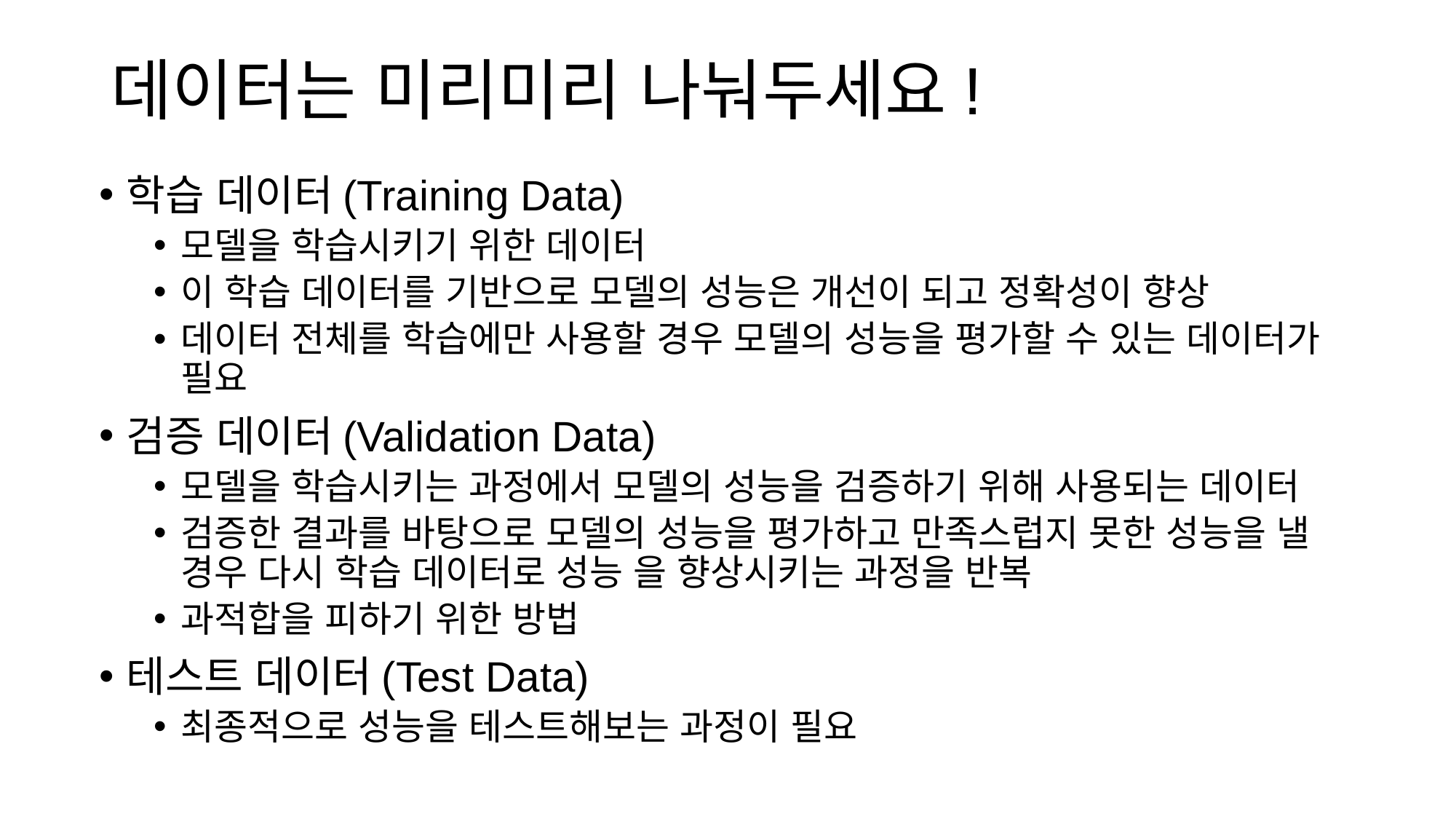

# 데이터는 미리미리 나눠두세요!
학습 데이터(Training Data)
모델을 학습시키기 위한 데이터
이 학습 데이터를 기반으로 모델의 성능은 개선이 되고 정확성이 향상
데이터 전체를 학습에만 사용할 경우 모델의 성능을 평가할 수 있는 데이터가 필요
검증 데이터(Validation Data)
모델을 학습시키는 과정에서 모델의 성능을 검증하기 위해 사용되는 데이터
검증한 결과를 바탕으로 모델의 성능을 평가하고 만족스럽지 못한 성능을 낼 경우 다시 학습 데이터로 성능 을 향상시키는 과정을 반복
과적합을 피하기 위한 방법
테스트 데이터(Test Data)
최종적으로 성능을 테스트해보는 과정이 필요